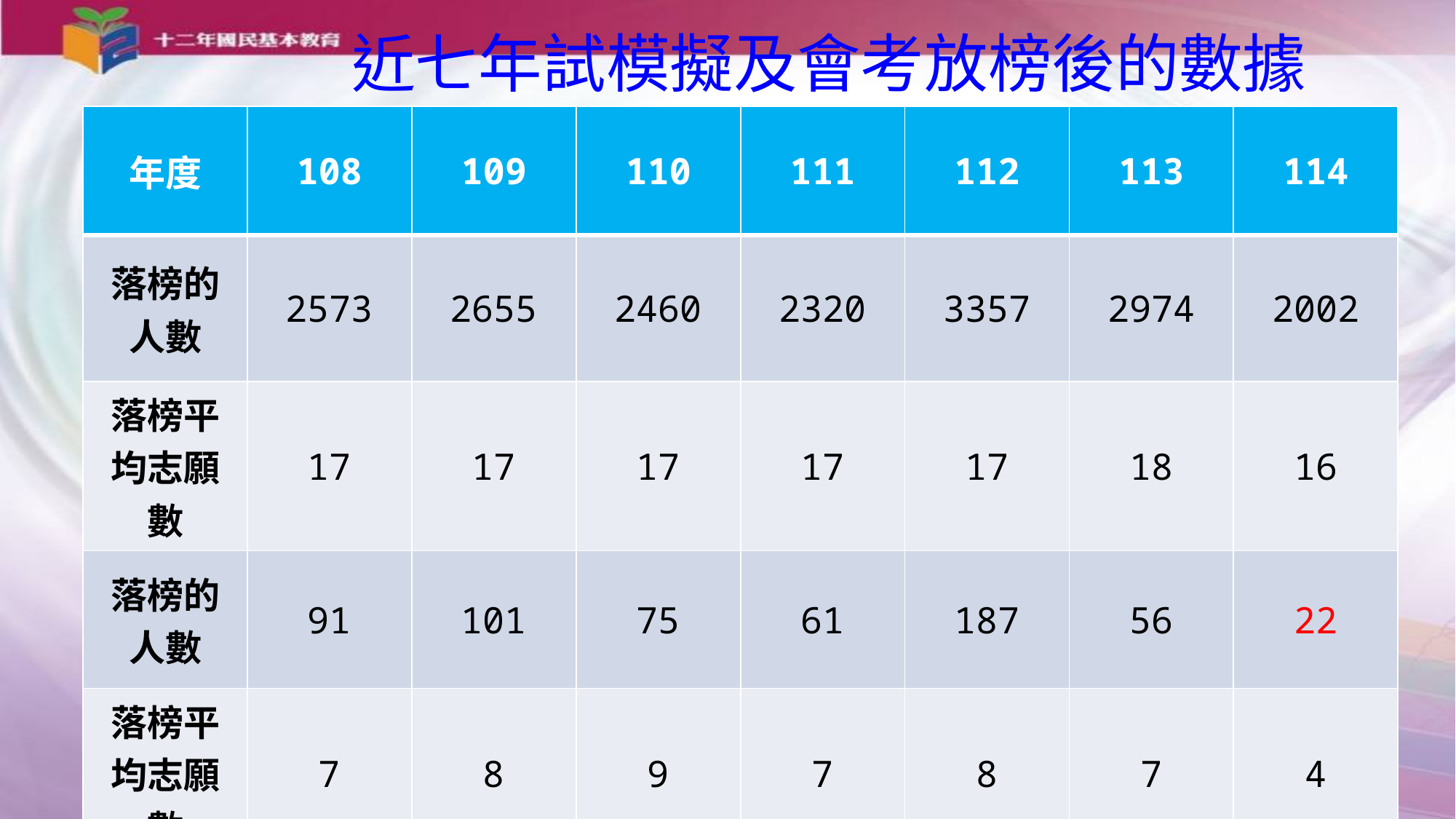

近七年試模擬及會考放榜後的數據
| 年度 | 108 | 109 | 110 | 111 | 112 | 113 | 114 |
| --- | --- | --- | --- | --- | --- | --- | --- |
| 落榜的人數 | 2573 | 2655 | 2460 | 2320 | 3357 | 2974 | 2002 |
| 落榜平均志願數 | 17 | 17 | 17 | 17 | 17 | 18 | 16 |
| 落榜的人數 | 91 | 101 | 75 | 61 | 187 | 56 | 22 |
| 落榜平均志願數 | 7 | 8 | 9 | 7 | 8 | 7 | 4 |